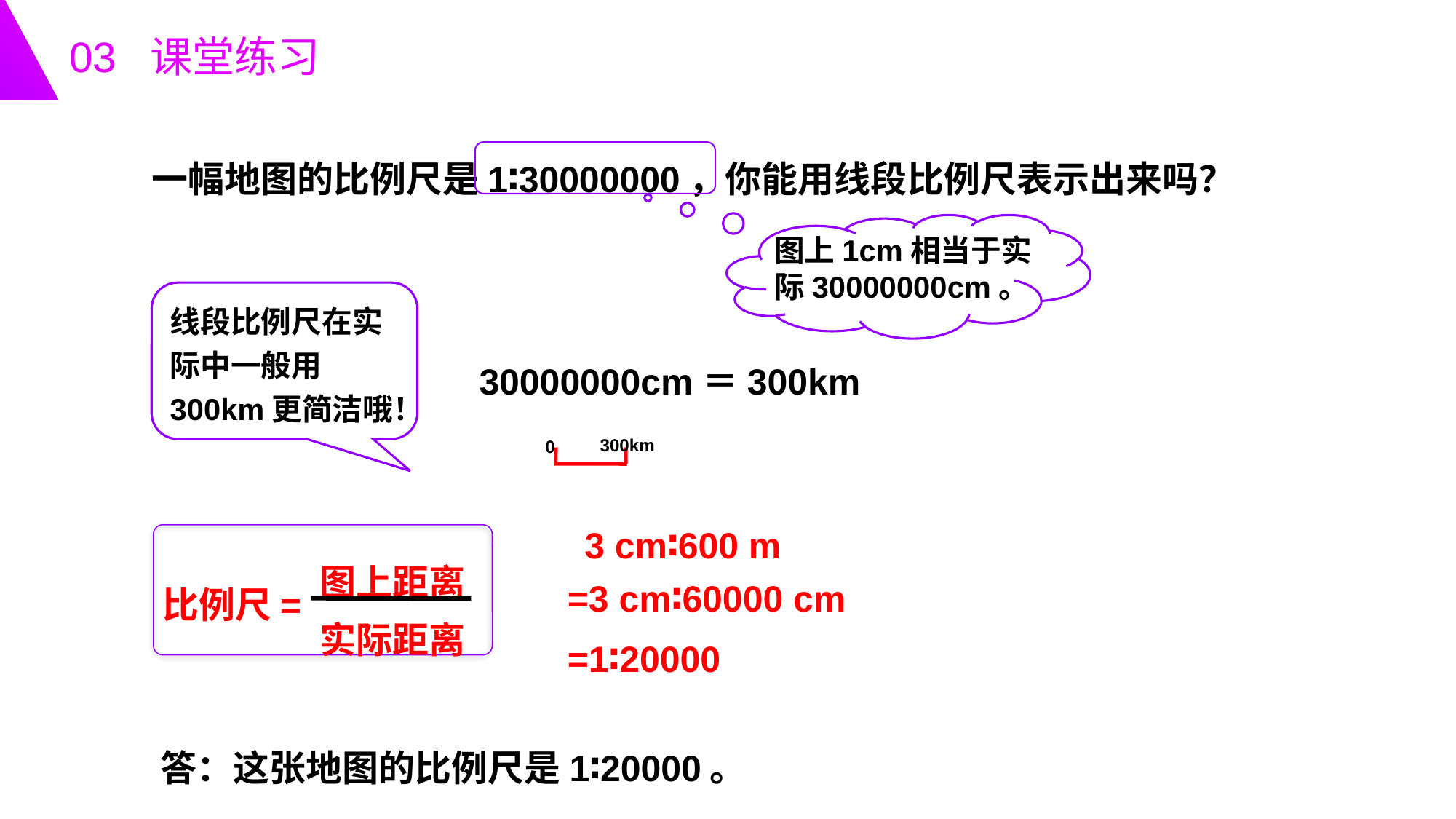

03  课堂练习
一幅地图的比例尺是1∶30000000，你能用线段比例尺表示出来吗？

图上1cm相当于实际30000000cm。
线段比例尺在实际中一般用300km更简洁哦！
30000000cm＝300km
300km
0
   3 cm∶600 m

图上距离
比例尺=
实际距离

   =3 cm∶60000 cm
   =1∶20000
   答：这张地图的比例尺是1∶20000。